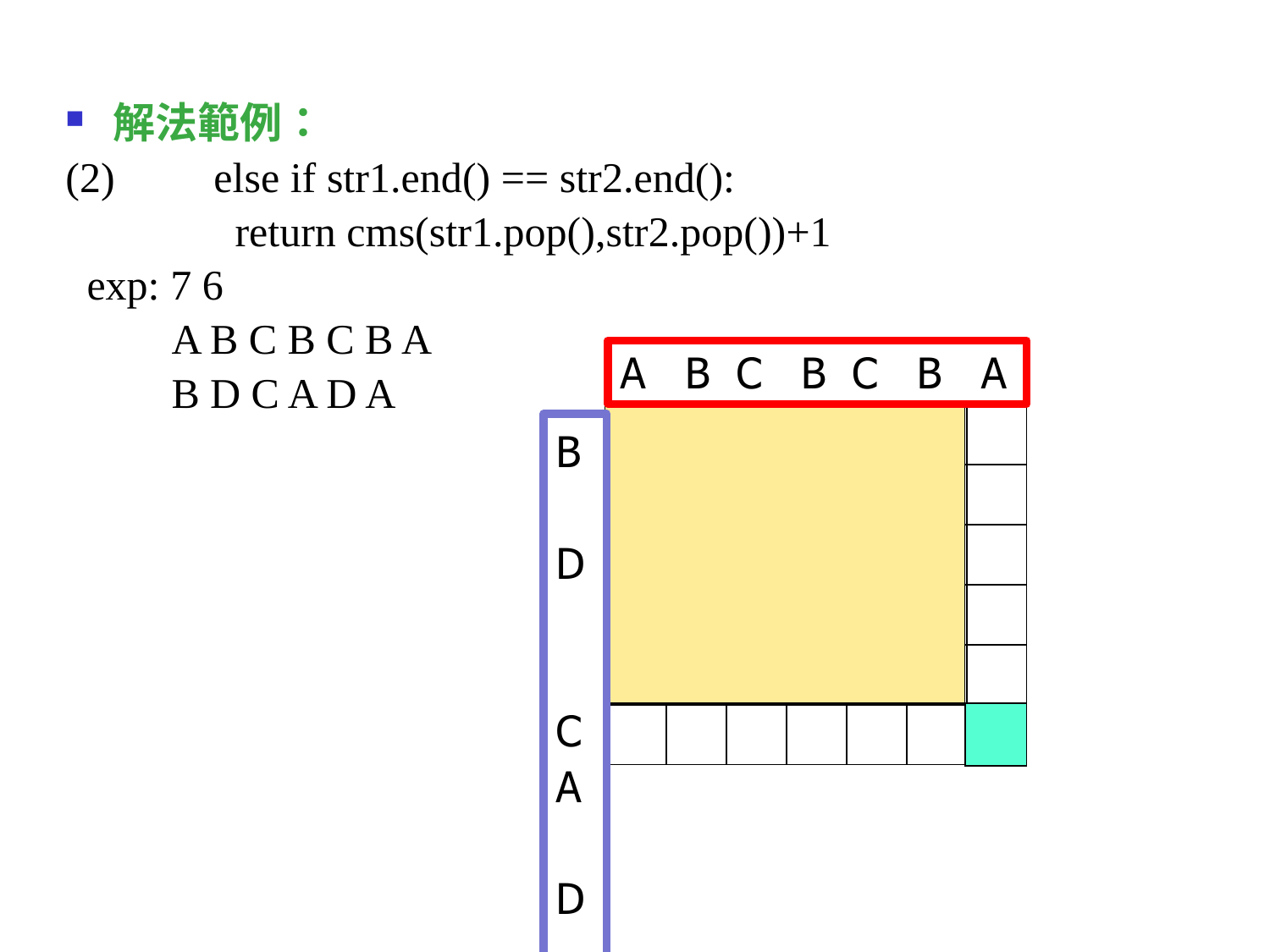

解法範例：
(2)	  else if str1.end() == str2.end():
	    return cms(str1.pop(),str2.pop())+1
  exp: 7 6
          A B C B C B A
          B D C A D A

A   B  C   B  C   B   A

|  |  |  |  |  |  |  |
| --- | --- | --- | --- | --- | --- | --- |
|  |  |  |  |  |  |  |
|  |  |  |  |  |  |  |
|  |  |  |  |  |  |  |
|  |  |  |  |  |  |  |
|  |  |  |  |  |  |  |
B   D     C A   D   A

3